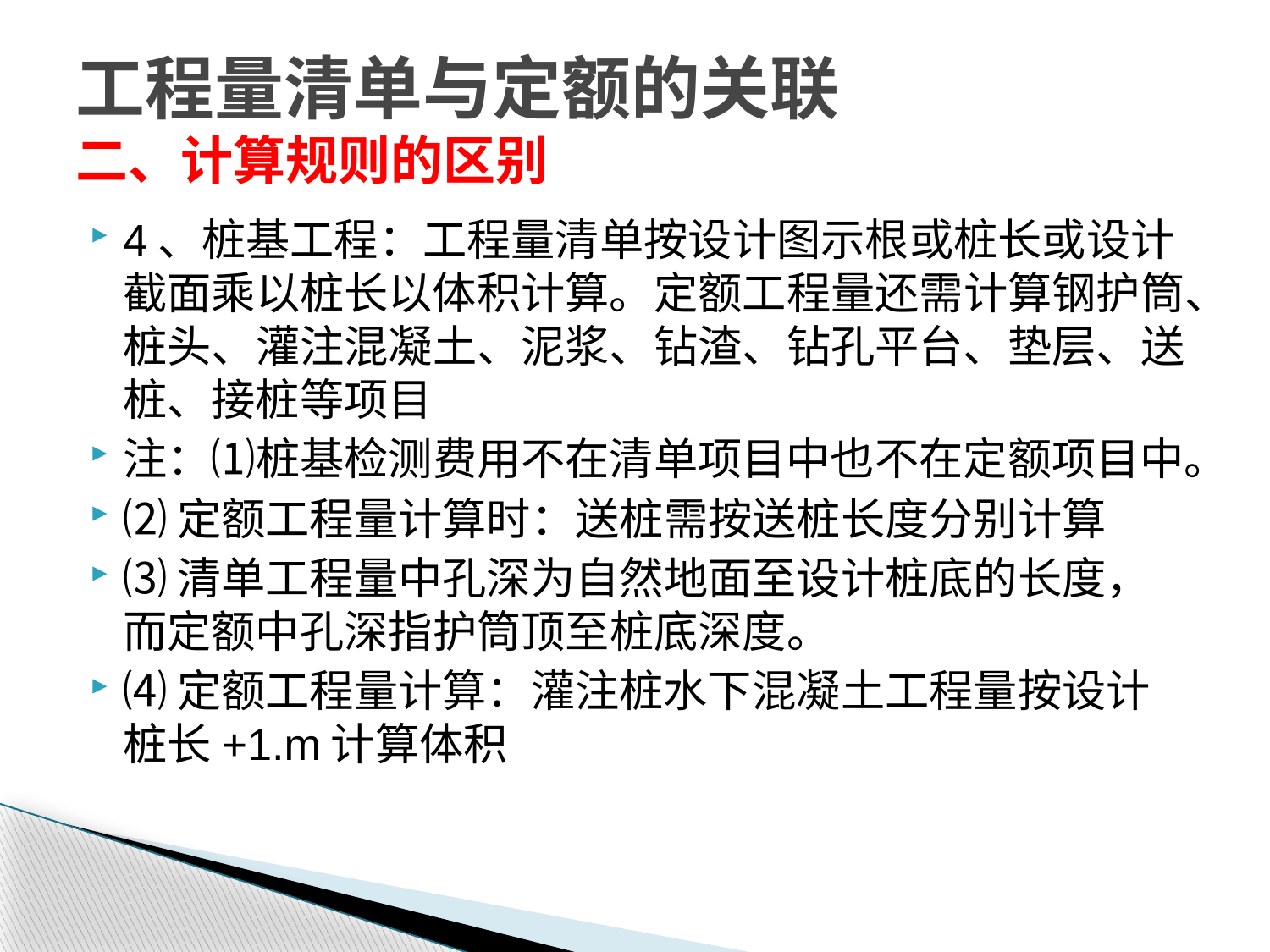

# 工程量清单与定额的关联 二、计算规则的区别
4、桩基工程：工程量清单按设计图示根或桩长或设计截面乘以桩长以体积计算。定额工程量还需计算钢护筒、桩头、灌注混凝土、泥浆、钻渣、钻孔平台、垫层、送桩、接桩等项目
注：⑴桩基检测费用不在清单项目中也不在定额项目中。
⑵定额工程量计算时：送桩需按送桩长度分别计算
⑶清单工程量中孔深为自然地面至设计桩底的长度，而定额中孔深指护筒顶至桩底深度。
⑷定额工程量计算：灌注桩水下混凝土工程量按设计桩长+1.m计算体积